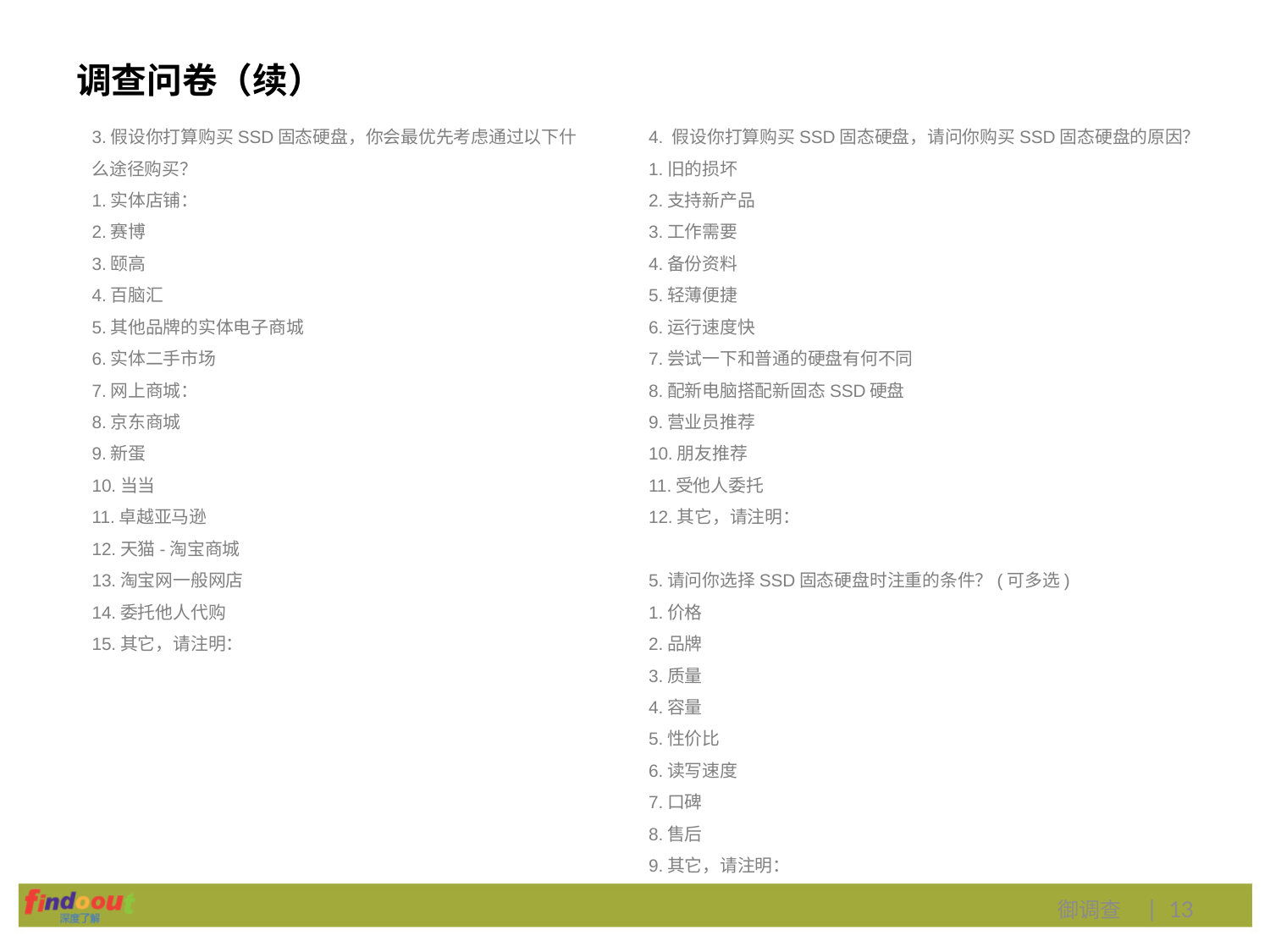

# 调查问卷（续）
3.假设你打算购买SSD固态硬盘，你会最优先考虑通过以下什么途径购买？
1.实体店铺：
2.赛博
3.颐高
4.百脑汇
5.其他品牌的实体电子商城
6.实体二手市场
7.网上商城：
8.京东商城
9.新蛋
10.当当
11.卓越亚马逊
12.天猫-淘宝商城
13.淘宝网一般网店
14.委托他人代购
15.其它，请注明：
4. 假设你打算购买SSD固态硬盘，请问你购买SSD固态硬盘的原因？
1.旧的损坏
2.支持新产品
3.工作需要
4.备份资料
5.轻薄便捷
6.运行速度快
7.尝试一下和普通的硬盘有何不同
8.配新电脑搭配新固态SSD硬盘
9.营业员推荐
10.朋友推荐
11.受他人委托
12.其它，请注明：

5.请问你选择SSD固态硬盘时注重的条件？(可多选)
1.价格
2.品牌
3.质量
4.容量
5.性价比
6.读写速度
7.口碑
8.售后
9.其它，请注明：
御调查   |  13